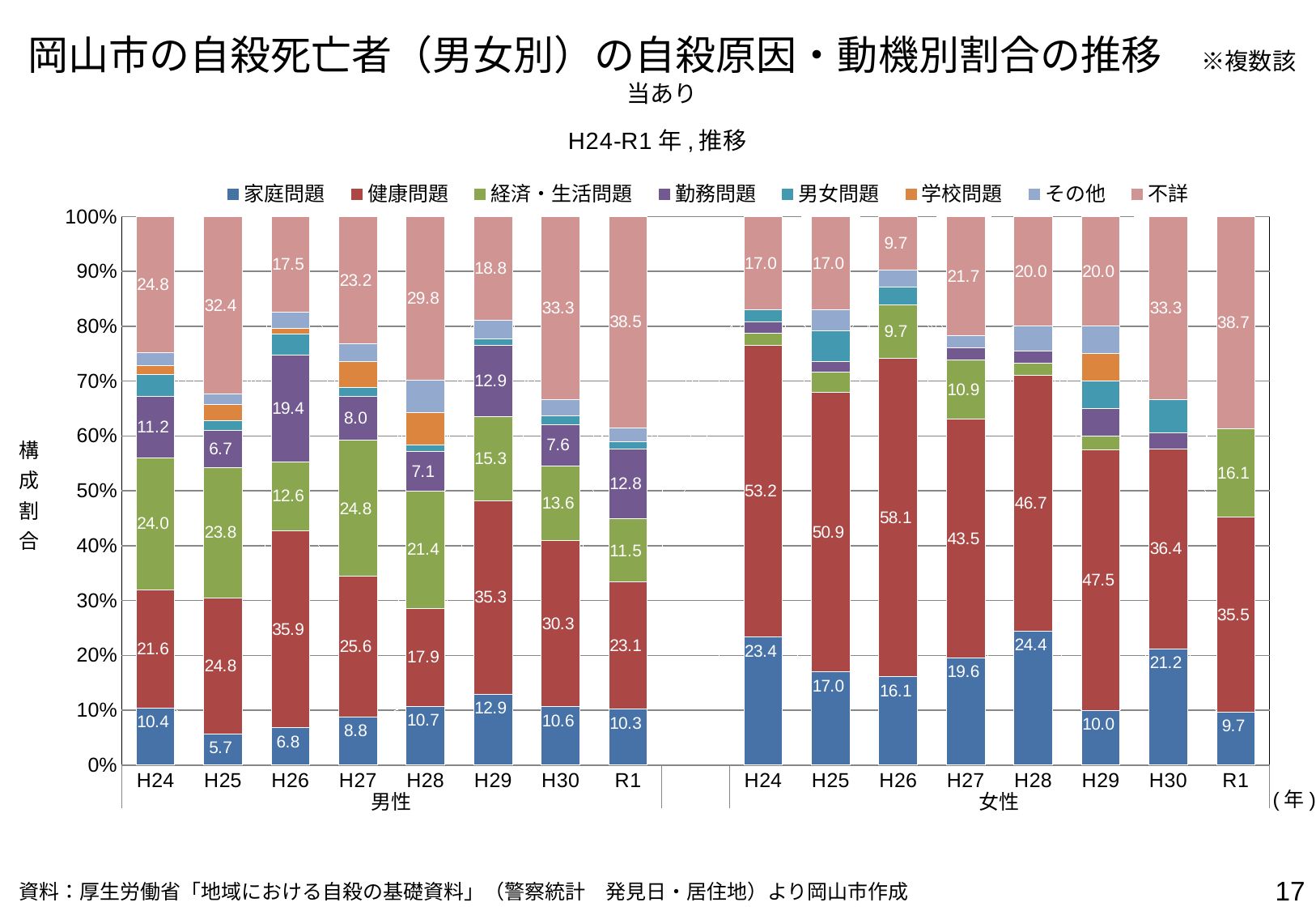

岡山市の自殺死亡者（男女別）の自殺原因・動機別割合の推移　※複数該当あり

### Chart: H24-R1年,推移

| Category | 家庭問題 | 健康問題 | 経済・生活問題 | 勤務問題 | 男女問題 | 学校問題 | その他 | 不詳 |
|---|---|---|---|---|---|---|---|---|
| H24 | 10.4 | 21.6 | 24.0 | 11.200000000000001 | 4.0 | 1.6 | 2.4 | 24.8 |
| H25 | 5.714285714285714 | 24.761904761904763 | 23.809523809523807 | 6.666666666666667 | 1.9047619047619049 | 2.857142857142857 | 1.9047619047619049 | 32.38095238095238 |
| H26 | 6.796116504854369 | 35.92233009708738 | 12.62135922330097 | 19.41747572815534 | 3.8834951456310676 | 0.9708737864077669 | 2.912621359223301 | 17.475728155339805 |
| H27 | 8.799999999999999 | 25.6 | 24.8 | 8.0 | 1.6 | 4.8 | 3.2 | 23.200000000000003 |
| H28 | 10.714285714285714 | 17.857142857142858 | 21.428571428571427 | 7.142857142857142 | 1.1904761904761905 | 5.952380952380952 | 5.952380952380952 | 29.761904761904763 |
| H29 | 12.941176470588237 | 35.294117647058826 | 15.294117647058824 | 12.941176470588237 | 1.1764705882352942 | 0.0 | 3.5294117647058822 | 18.823529411764707 |
| H30 | 10.606060606060606 | 30.303030303030305 | 13.636363636363635 | 7.575757575757576 | 1.5151515151515151 | 0.0 | 3.0303030303030303 | 33.33333333333333 |
| R1 | 10.256410256410255 | 23.076923076923077 | 11.538461538461538 | 12.82051282051282 | 1.282051282051282 | 0.0 | 2.564102564102564 | 38.46153846153847 |
|   | None | None | None | None | None | None | None | None |
| H24 | 23.404255319148938 | 53.191489361702125 | 2.127659574468085 | 2.127659574468085 | 2.127659574468085 | 0.0 | 0.0 | 17.02127659574468 |
| H25 | 16.9811320754717 | 50.943396226415096 | 3.7735849056603774 | 1.8867924528301887 | 5.660377358490567 | 0.0 | 3.7735849056603774 | 16.9811320754717 |
| H26 | 16.129032258064516 | 58.06451612903226 | 9.67741935483871 | 0.0 | 3.225806451612903 | 0.0 | 3.225806451612903 | 9.67741935483871 |
| H27 | 19.565217391304348 | 43.47826086956522 | 10.869565217391305 | 2.1739130434782608 | 0.0 | 0.0 | 2.1739130434782608 | 21.73913043478261 |
| H28 | 24.444444444444443 | 46.666666666666664 | 2.2222222222222223 | 2.2222222222222223 | 0.0 | 0.0 | 4.444444444444445 | 20.0 |
| H29 | 10.0 | 47.5 | 2.5 | 5.0 | 5.0 | 5.0 | 5.0 | 20.0 |
| H30 | 21.21212121212121 | 36.36363636363637 | 0.0 | 3.0303030303030303 | 6.0606060606060606 | 0.0 | 0.0 | 33.33333333333333 |
| R1 | 9.67741935483871 | 35.483870967741936 | 16.129032258064516 | 0.0 | 0.0 | 0.0 | 0.0 | 38.70967741935484 |
(年)
17
資料：厚生労働省「地域における自殺の基礎資料」（警察統計　発見日・居住地）より岡山市作成